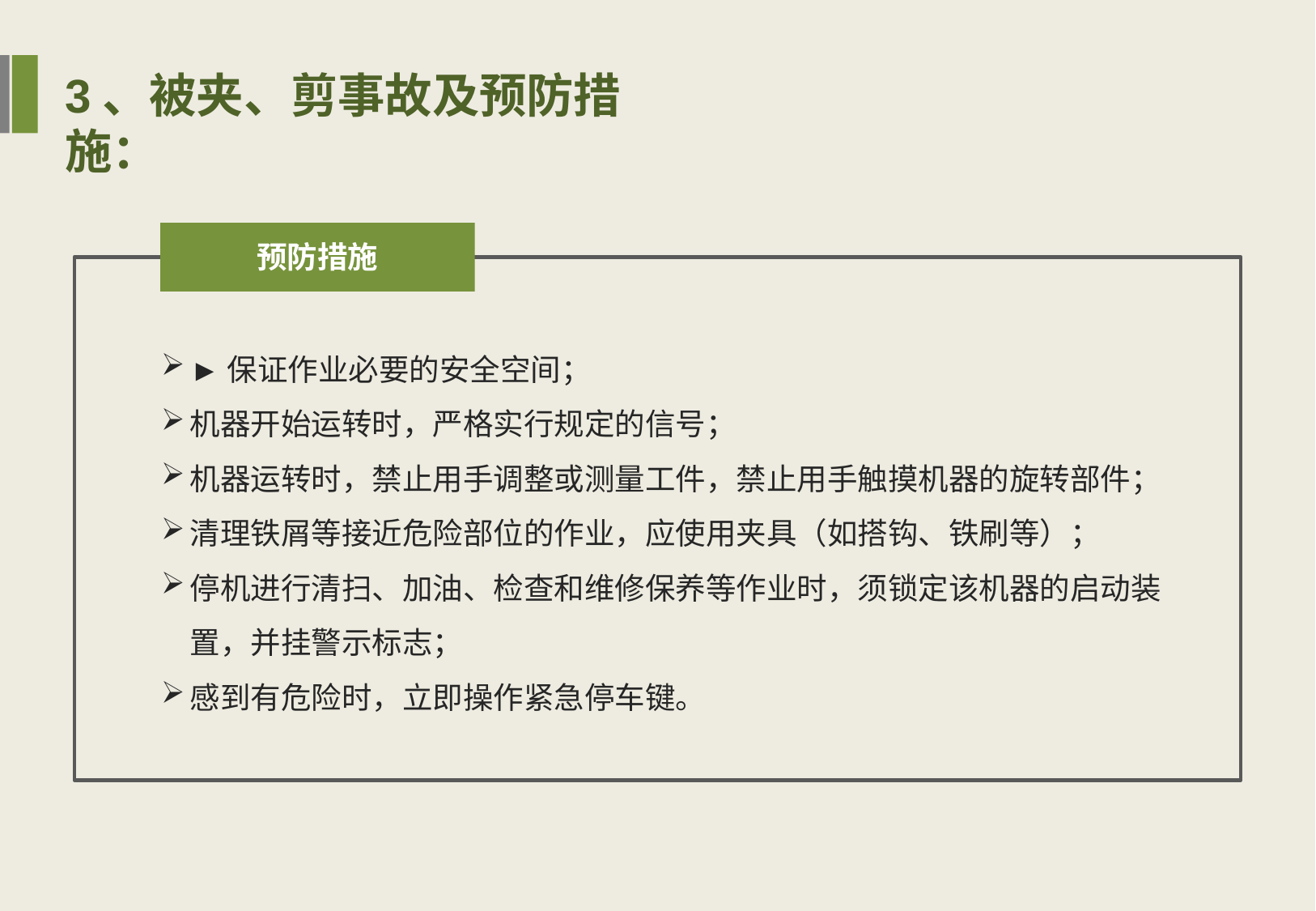

3、被夹、剪事故及预防措施：

预防措施

►保证作业必要的安全空间；
机器开始运转时，严格实行规定的信号；
机器运转时，禁止用手调整或测量工件，禁止用手触摸机器的旋转部件；
清理铁屑等接近危险部位的作业，应使用夹具（如搭钩、铁刷等）；
停机进行清扫、加油、检查和维修保养等作业时，须锁定该机器的启动装置，并挂警示标志；
感到有危险时，立即操作紧急停车键。